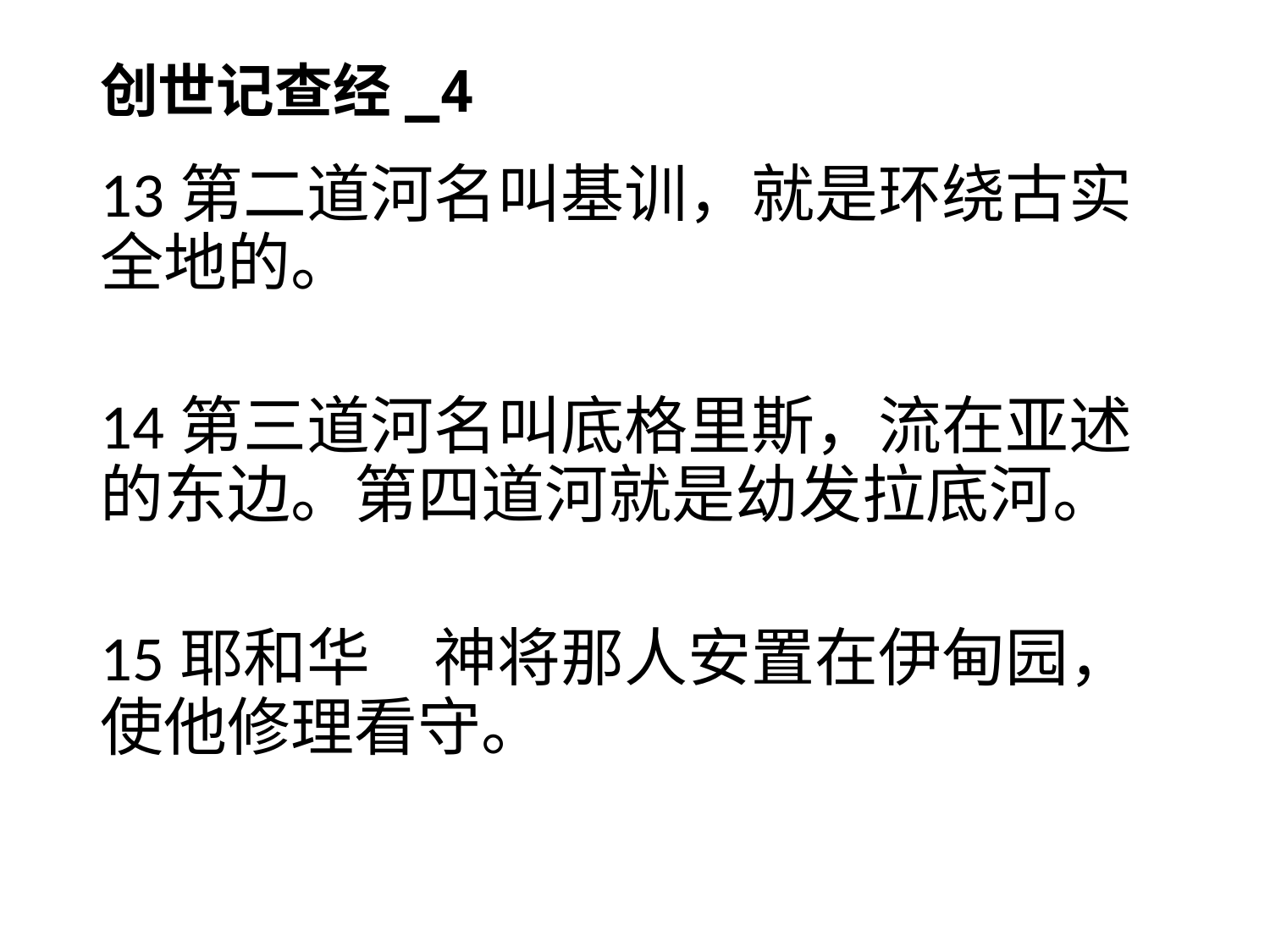

# 创世记查经_4
13第二道河名叫基训，就是环绕古实全地的。

14第三道河名叫底格里斯，流在亚述的东边。第四道河就是幼发拉底河。

15耶和华　神将那人安置在伊甸园，使他修理看守。